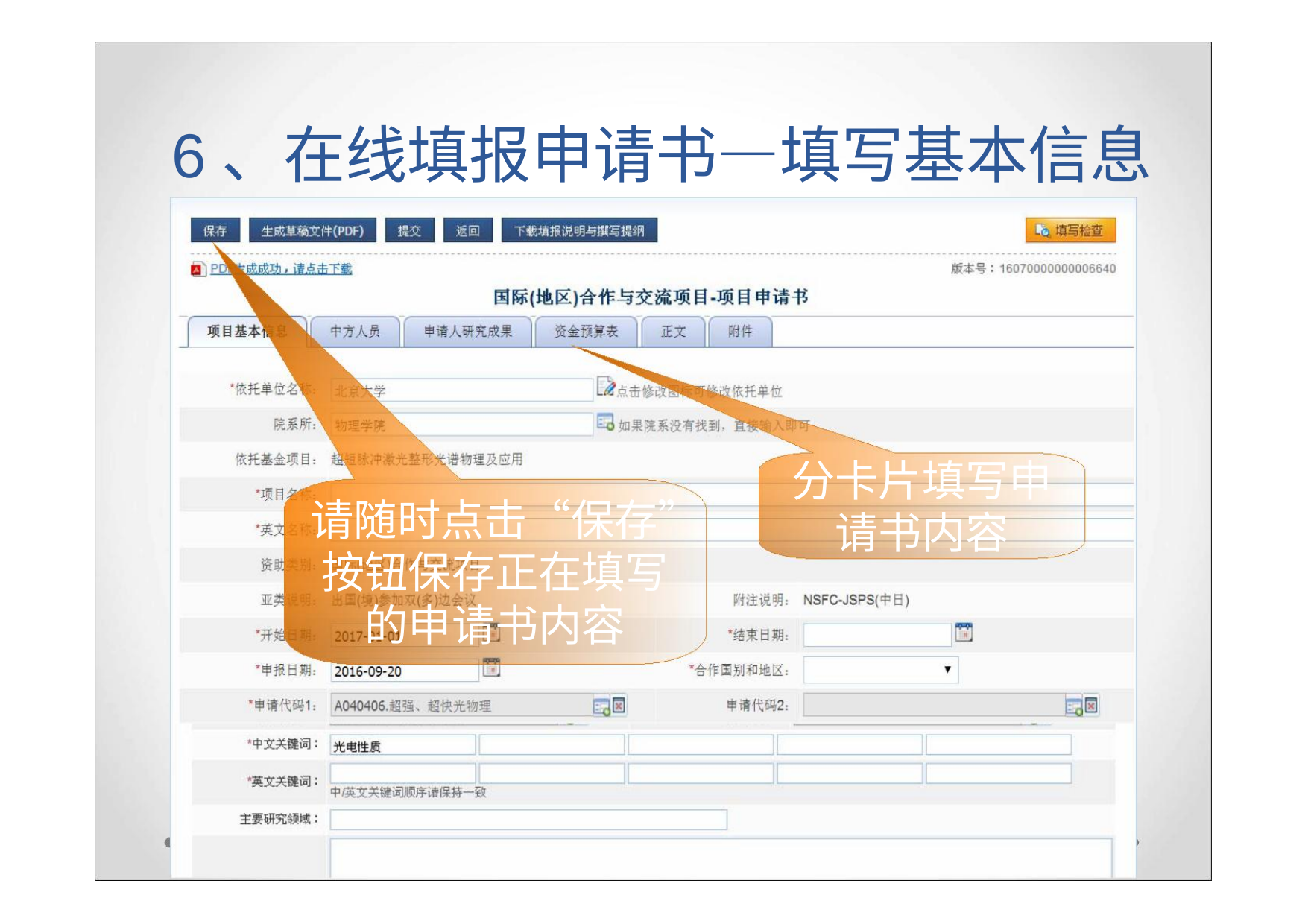

6、在线填报申请书—填写基本信息
分卡片填写申
请随时点击“保存”
请书内容
按钮保存正在填写
的申请书内容